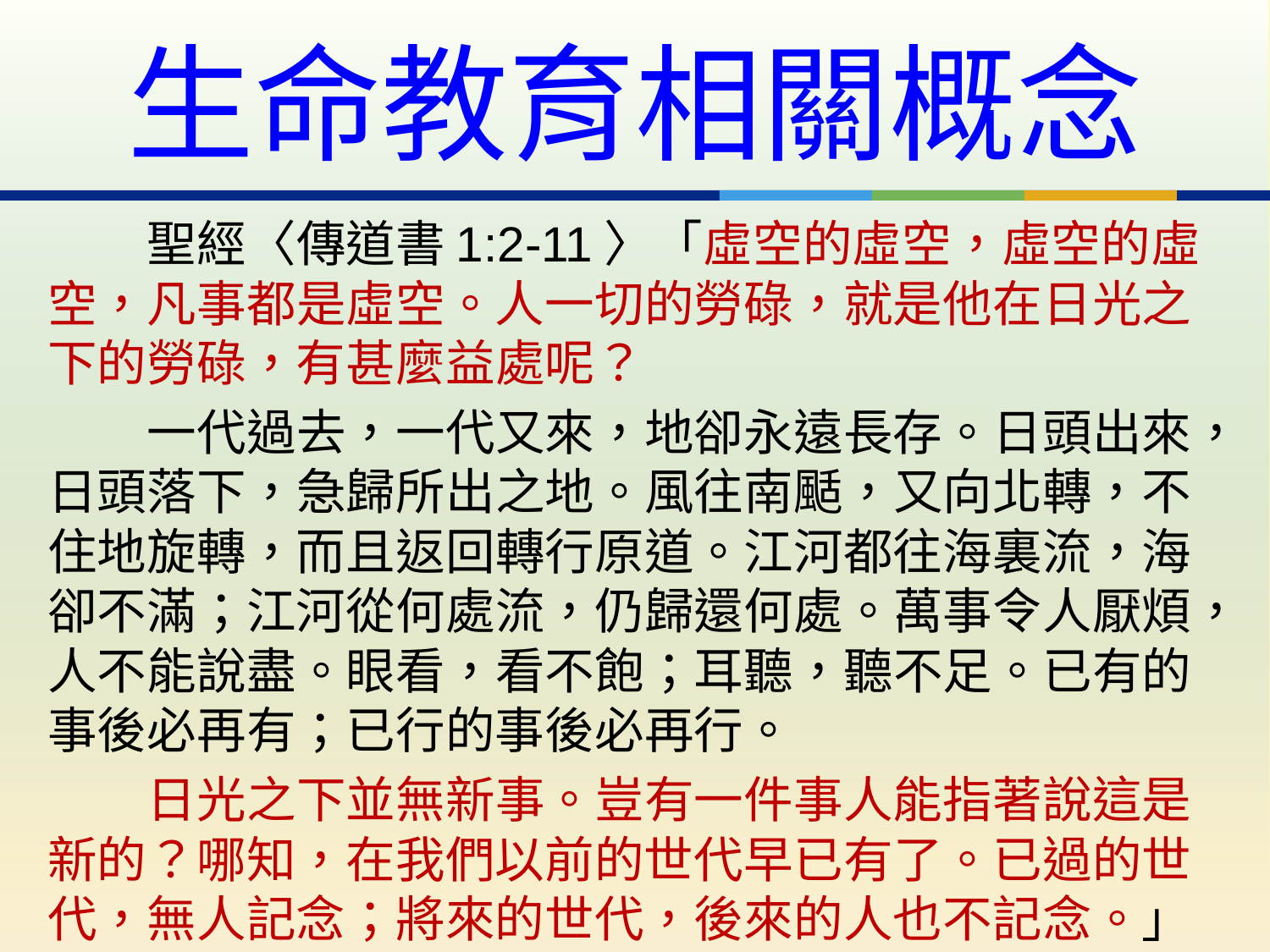

# 生命教育相關概念
　　聖經〈傳道書1:2-11〉「虛空的虛空，虛空的虛空，凡事都是虛空。人一切的勞碌，就是他在日光之下的勞碌，有甚麼益處呢？
　　一代過去，一代又來，地卻永遠長存。日頭出來，日頭落下，急歸所出之地。風往南颳，又向北轉，不住地旋轉，而且返回轉行原道。江河都往海裏流，海卻不滿；江河從何處流，仍歸還何處。萬事令人厭煩，人不能說盡。眼看，看不飽；耳聽，聽不足。已有的事後必再有；已行的事後必再行。
　　日光之下並無新事。豈有一件事人能指著說這是新的？哪知，在我們以前的世代早已有了。已過的世代，無人記念；將來的世代，後來的人也不記念。」